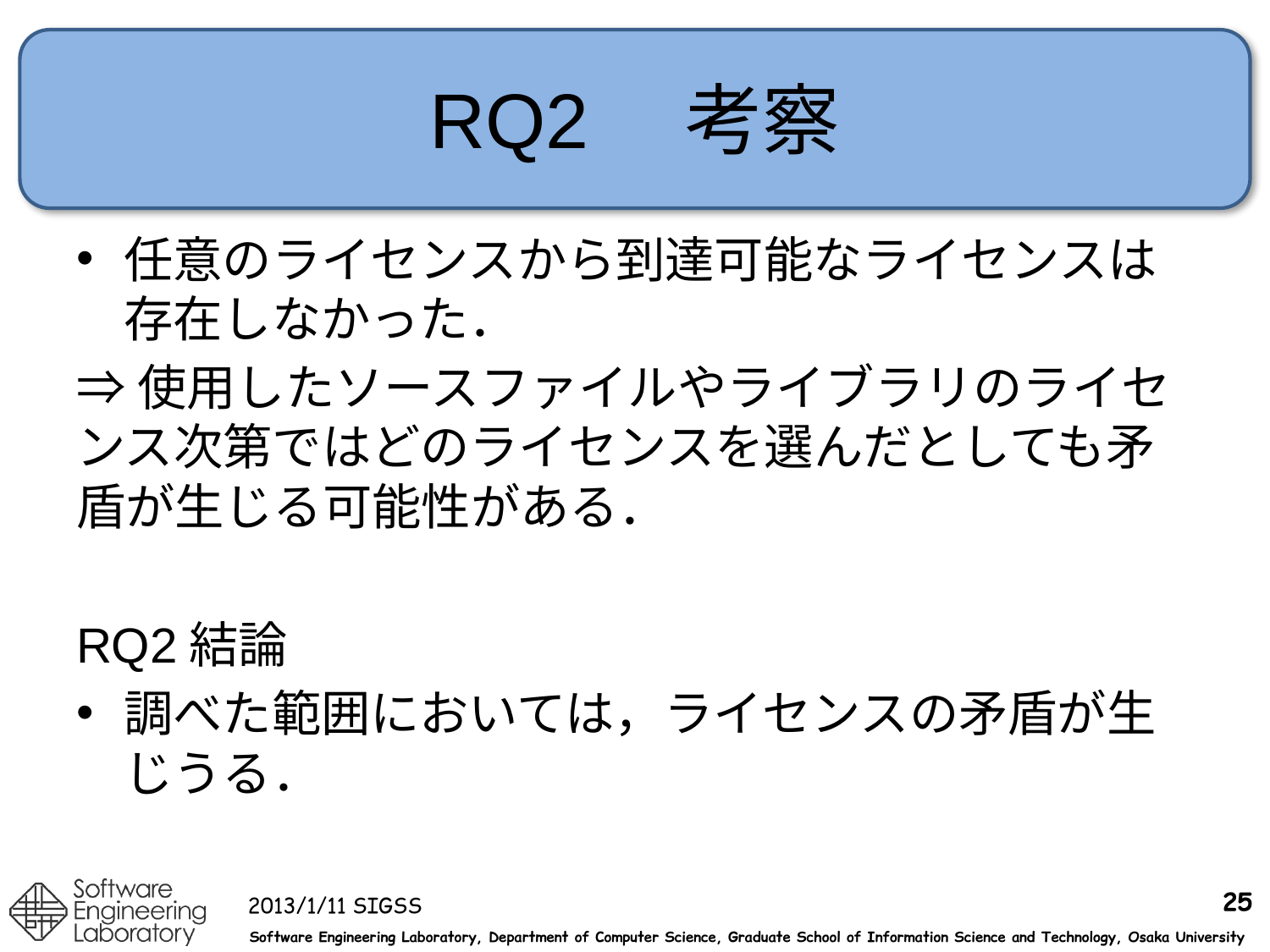

# RQ2　考察
任意のライセンスから到達可能なライセンスは存在しなかった．
⇒使用したソースファイルやライブラリのライセンス次第ではどのライセンスを選んだとしても矛盾が生じる可能性がある．

RQ2結論
調べた範囲においては，ライセンスの矛盾が生じうる．
25
2013/1/11 SIGSS